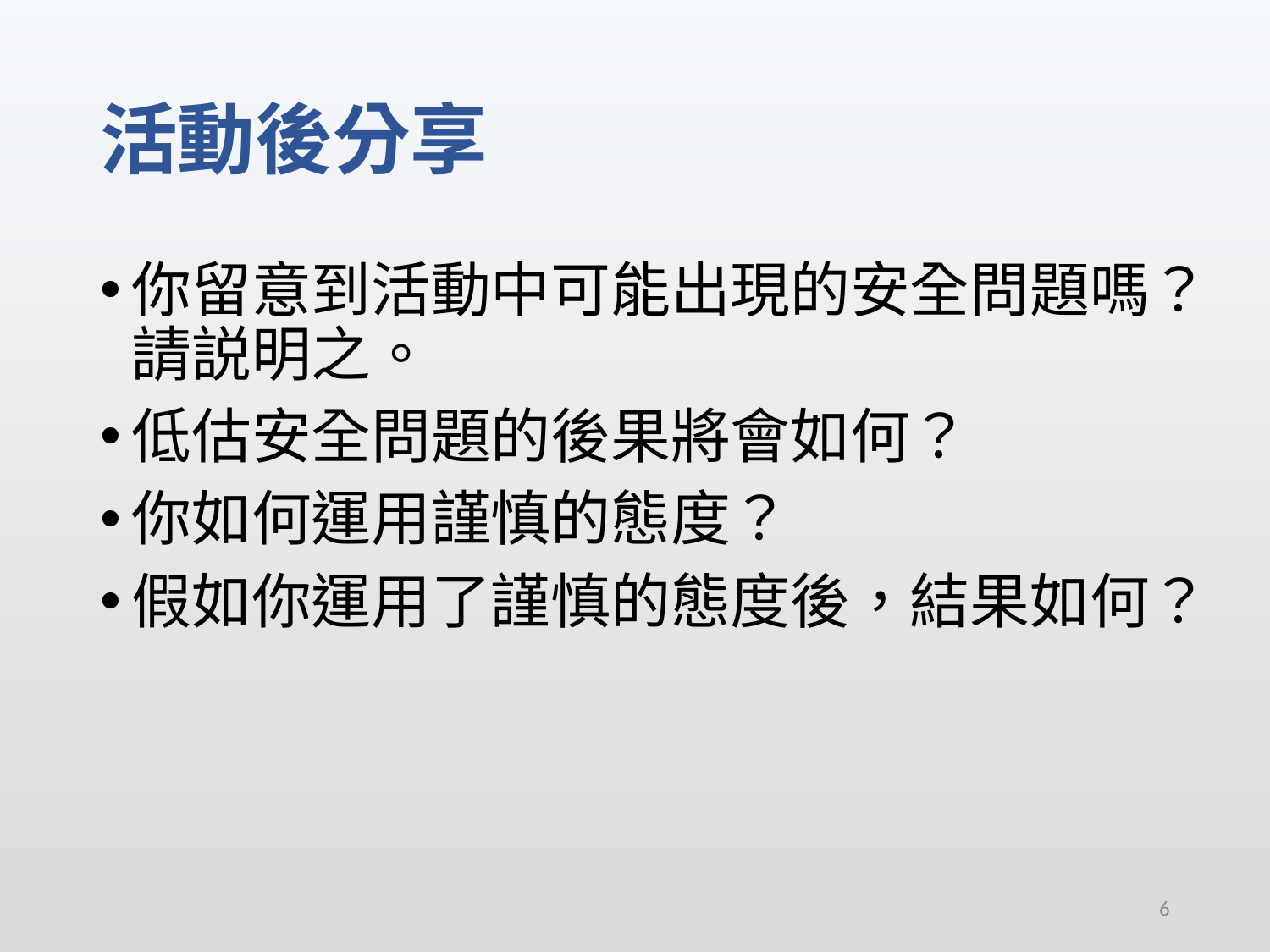

# 活動後分享
你留意到活動中可能出現的安全問題嗎？請説明之。
低估安全問題的後果將會如何？
你如何運用謹慎的態度？
假如你運用了謹慎的態度後，結果如何？

6